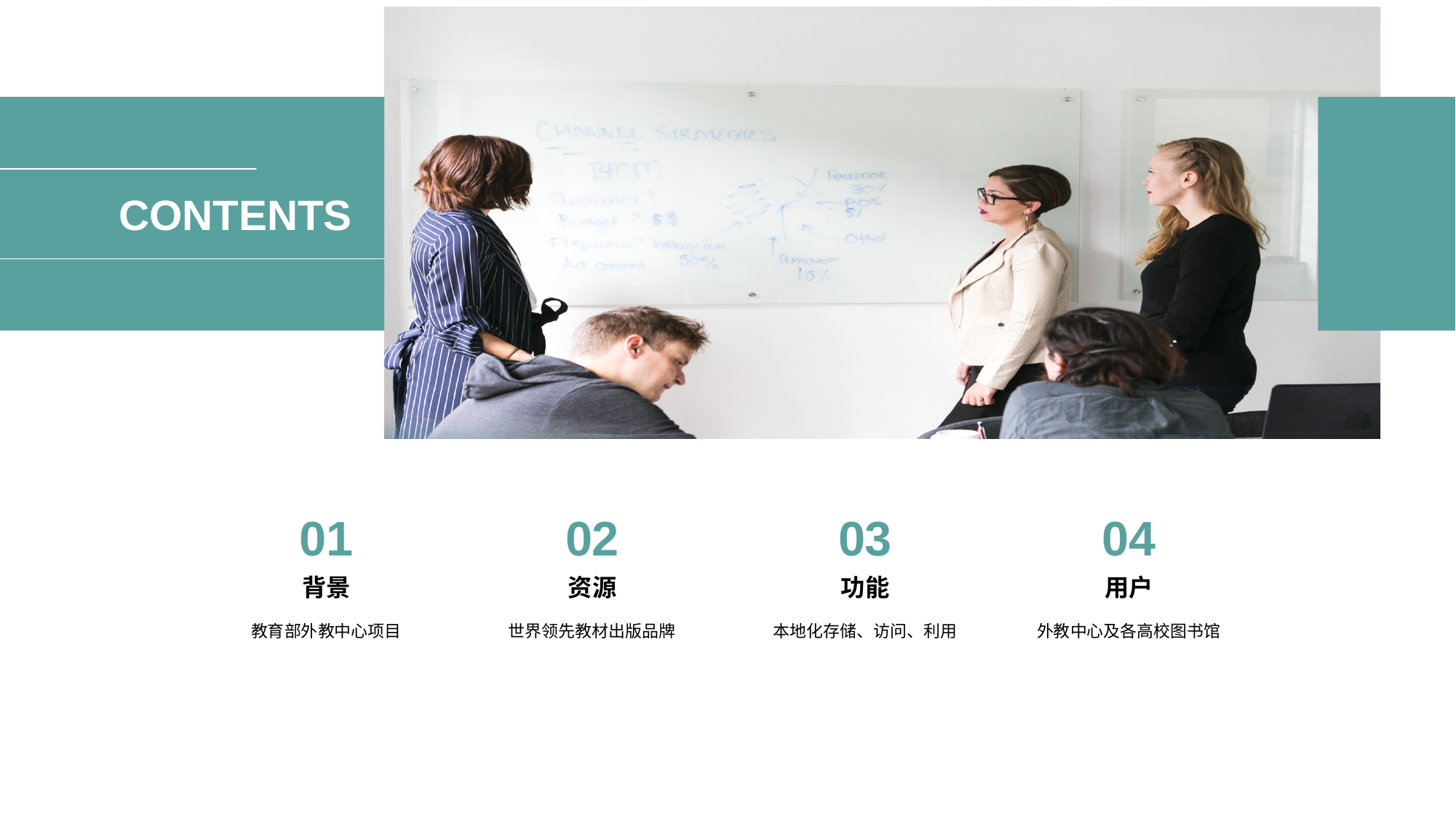

CONTENTS
01
02
03
04
背景
资源
功能
用户
教育部外教中心项目
世界领先教材出版品牌
本地化存储、访问、利用
外教中心及各高校图书馆